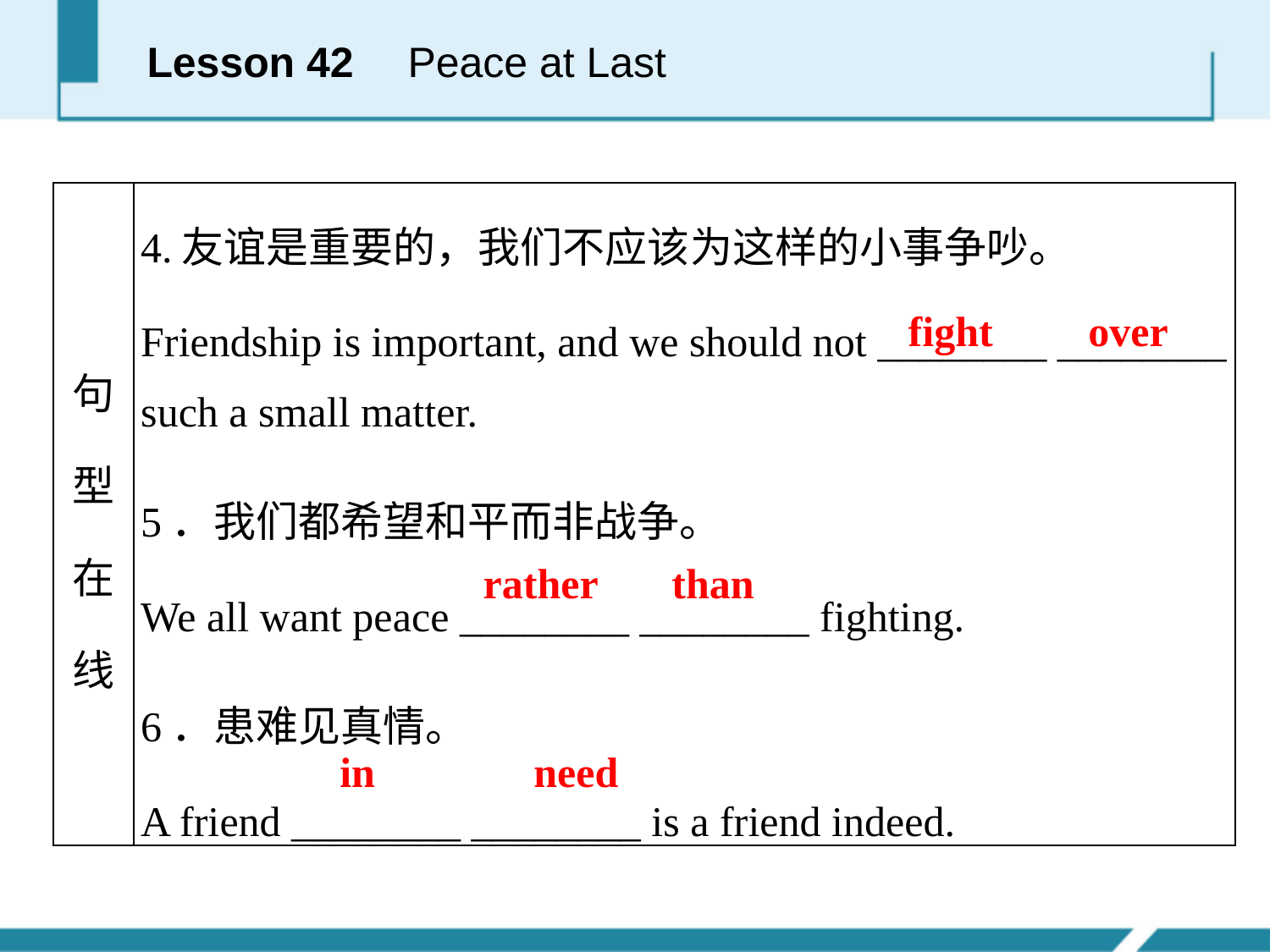

Lesson 42   Peace at Last
| 句型在线 | 4.友谊是重要的，我们不应该为这样的小事争吵。 Friendship is important, and we should not \_\_\_\_\_\_\_\_ \_\_\_\_\_\_\_\_ such a small matter. 5．我们都希望和平而非战争。 We all want peace \_\_\_\_\_\_\_\_ \_\_\_\_\_\_\_\_ fighting. 6．患难见真情。 A friend \_\_\_\_\_\_\_\_ \_\_\_\_\_\_\_\_ is a friend indeed. |
| --- | --- |
fight         over
rather       than
in               need